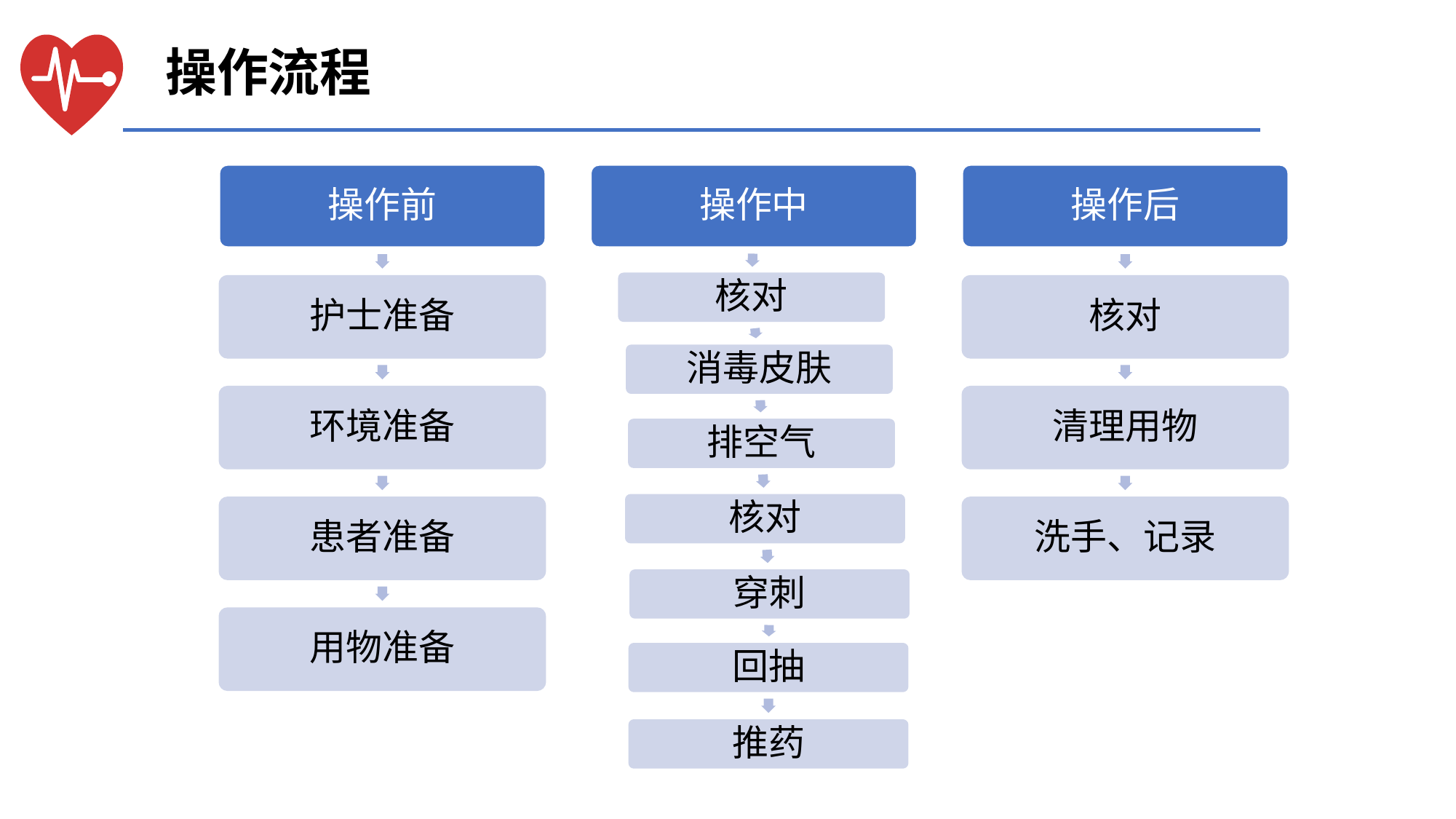

操作流程
操作前
操作中
操作后

核对
护士准备
核对

消毒皮肤

环境准备
清理用物

排空气

核对
患者准备
洗手、记录

穿刺

用物准备

回抽

推药